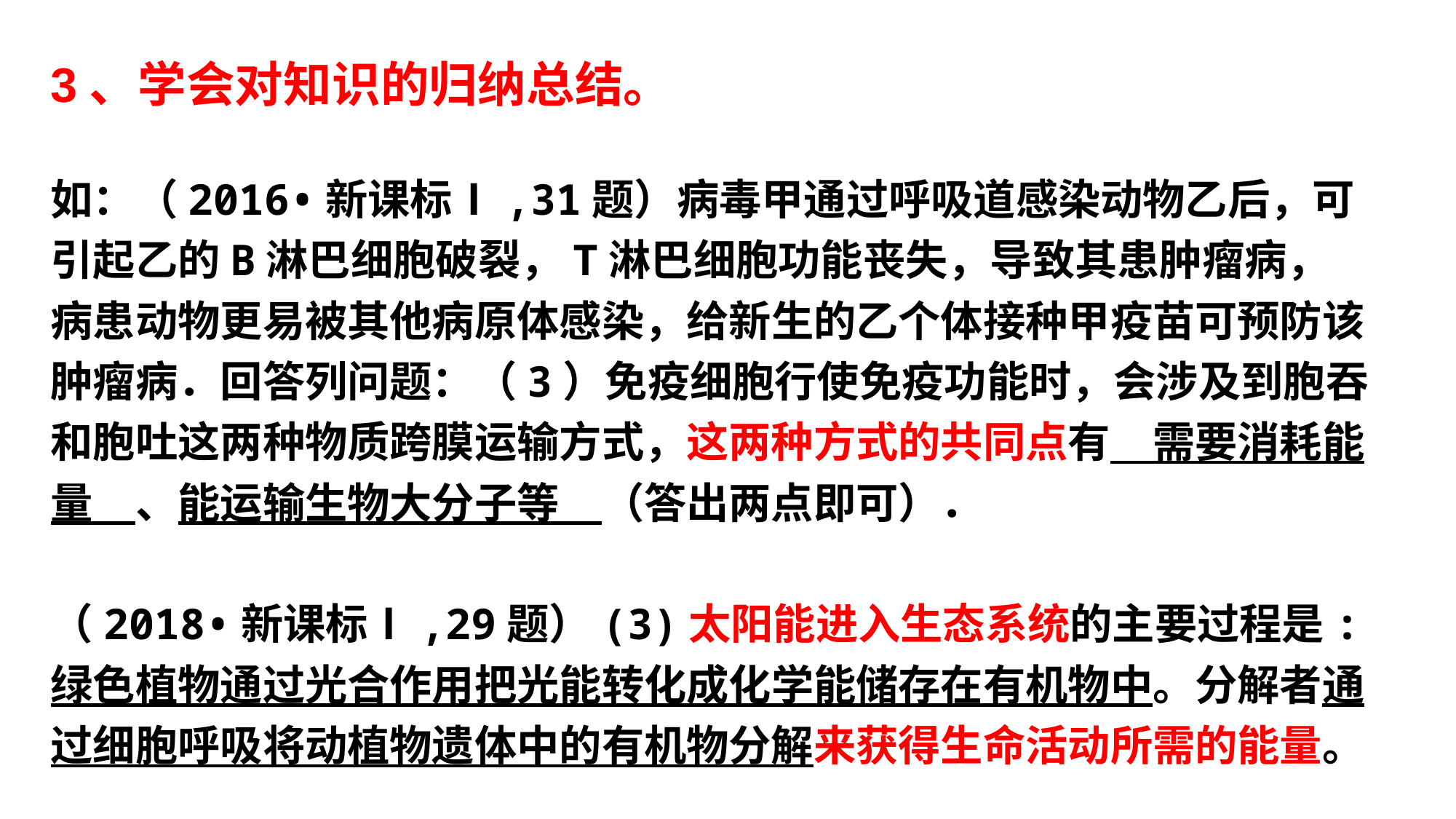

3、学会对知识的归纳总结。

如：（2016•新课标Ⅰ,31题）病毒甲通过呼吸道感染动物乙后，可引起乙的B淋巴细胞破裂，T淋巴细胞功能丧失，导致其患肿瘤病，病患动物更易被其他病原体感染，给新生的乙个体接种甲疫苗可预防该肿瘤病．回答列问题：（3）免疫细胞行使免疫功能时，会涉及到胞吞和胞吐这两种物质跨膜运输方式，这两种方式的共同点有　需要消耗能量　、能运输生物大分子等　（答出两点即可）．

（2018•新课标Ⅰ,29题）(3)太阳能进入生态系统的主要过程是:绿色植物通过光合作用把光能转化成化学能储存在有机物中。分解者通过细胞呼吸将动植物遗体中的有机物分解来获得生命活动所需的能量。